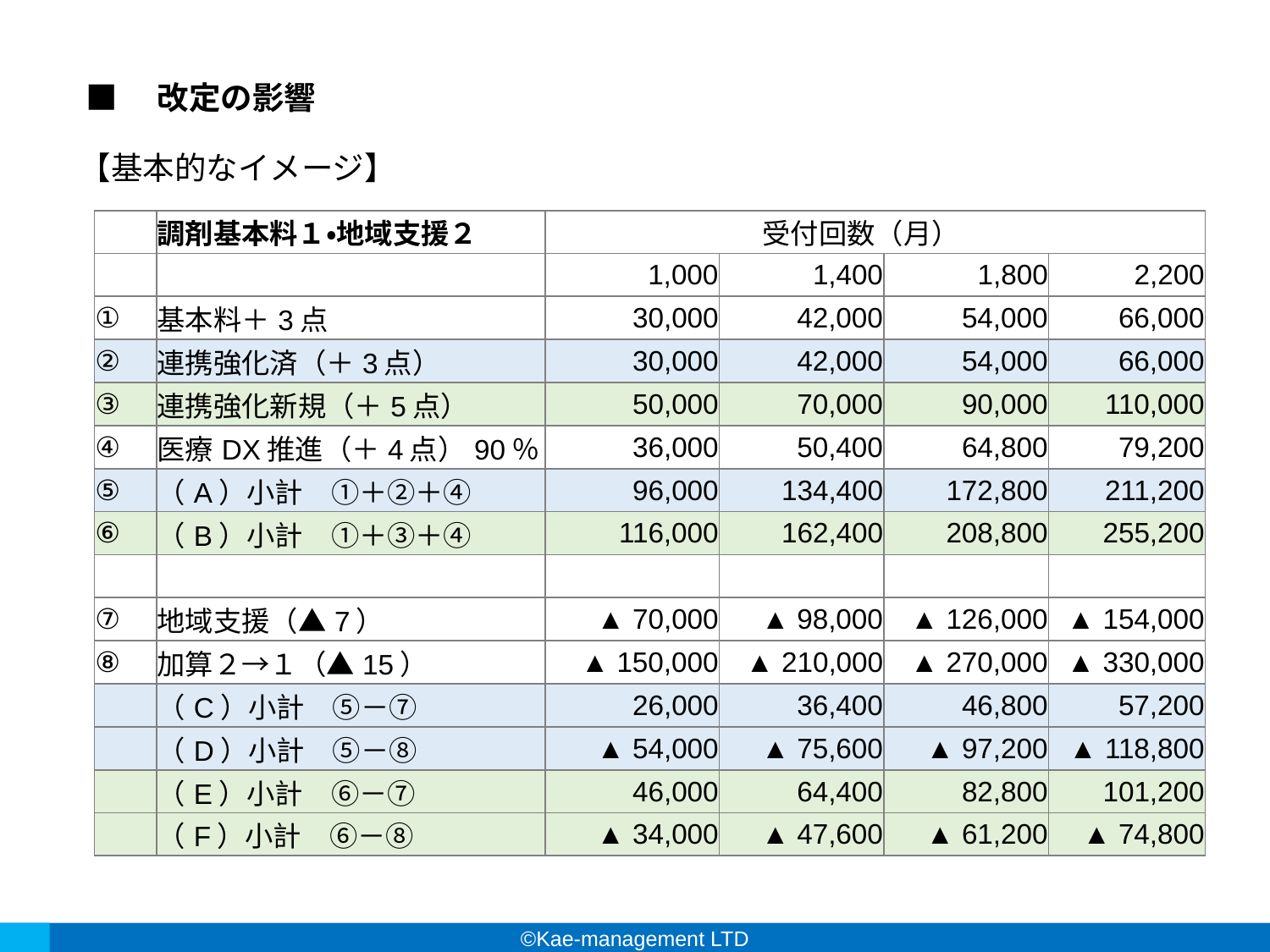

■　改定の影響
【基本的なイメージ】
|  | 調剤基本料１・地域支援２ | 受付回数（月） |  |  |  |
| --- | --- | --- | --- | --- | --- |
|  |  | 1,000 | 1,400 | 1,800 | 2,200 |
| ① | 基本料＋3点 | 30,000 | 42,000 | 54,000 | 66,000 |
| ② | 連携強化済（＋3点） | 30,000 | 42,000 | 54,000 | 66,000 |
| ③ | 連携強化新規（＋5点） | 50,000 | 70,000 | 90,000 | 110,000 |
| ④ | 医療DX推進（＋4点）90％ | 36,000 | 50,400 | 64,800 | 79,200 |
| ⑤ | （A）小計　①＋②＋④ | 96,000 | 134,400 | 172,800 | 211,200 |
| ⑥ | （B）小計　①＋③＋④ | 116,000 | 162,400 | 208,800 | 255,200 |
|  |  |  |  |  |  |
| ⑦ | 地域支援（▲7） | ▲ 70,000 | ▲ 98,000 | ▲ 126,000 | ▲ 154,000 |
| ⑧ | 加算２→１（▲15） | ▲ 150,000 | ▲ 210,000 | ▲ 270,000 | ▲ 330,000 |
|  | （C）小計　⑤－⑦ | 26,000 | 36,400 | 46,800 | 57,200 |
|  | （D）小計　⑤－⑧ | ▲ 54,000 | ▲ 75,600 | ▲ 97,200 | ▲ 118,800 |
|  | （E）小計　⑥－⑦ | 46,000 | 64,400 | 82,800 | 101,200 |
|  | （F）小計　⑥－⑧ | ▲ 34,000 | ▲ 47,600 | ▲ 61,200 | ▲ 74,800 |